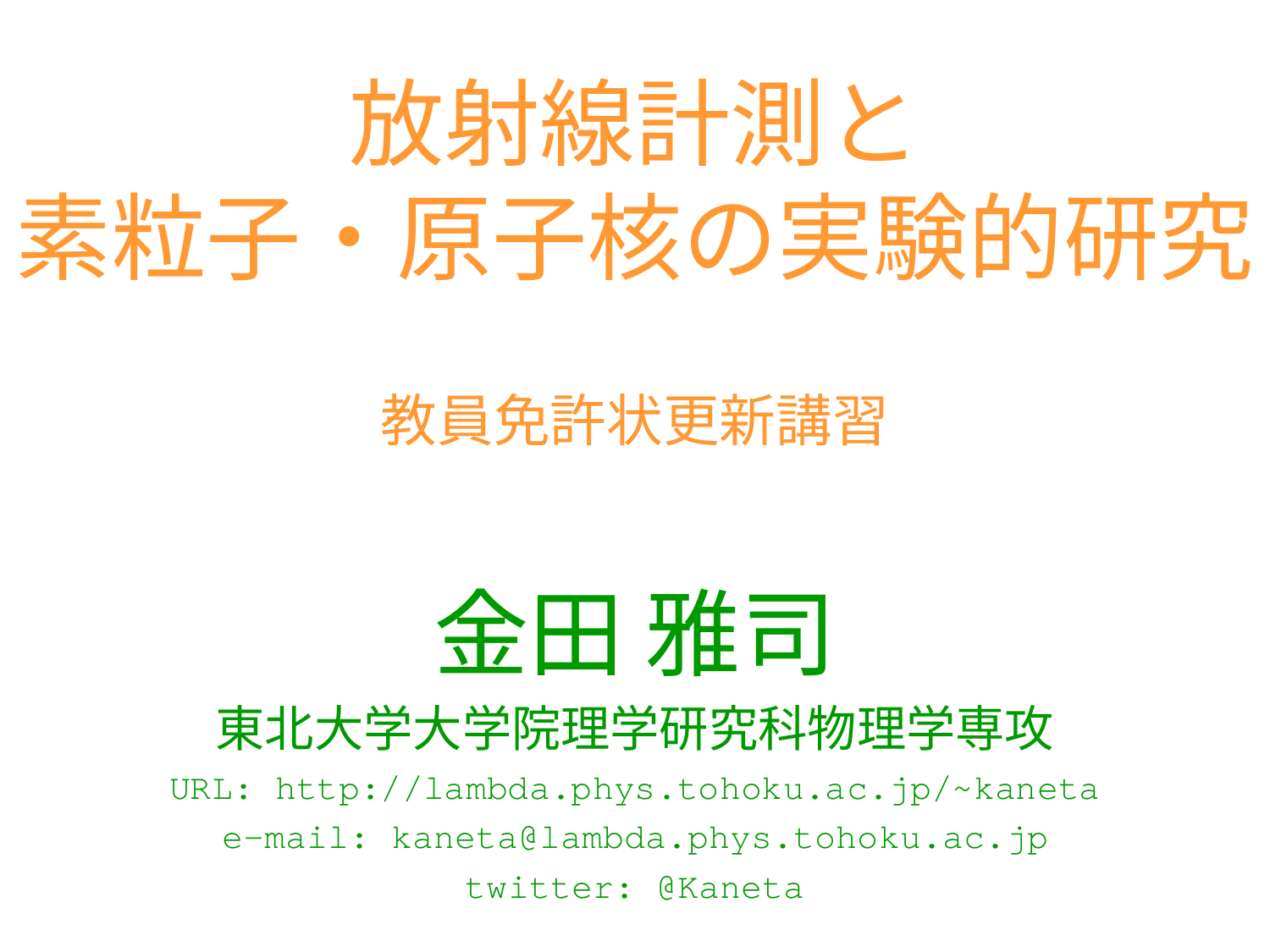

# 放射線計測と 素粒子・原子核の実験的研究 教員免許状更新講習
金田 雅司
東北大学大学院理学研究科物理学専攻
URL: http://lambda.phys.tohoku.ac.jp/~kaneta
e-mail: kaneta@lambda.phys.tohoku.ac.jp
twitter: @Kaneta